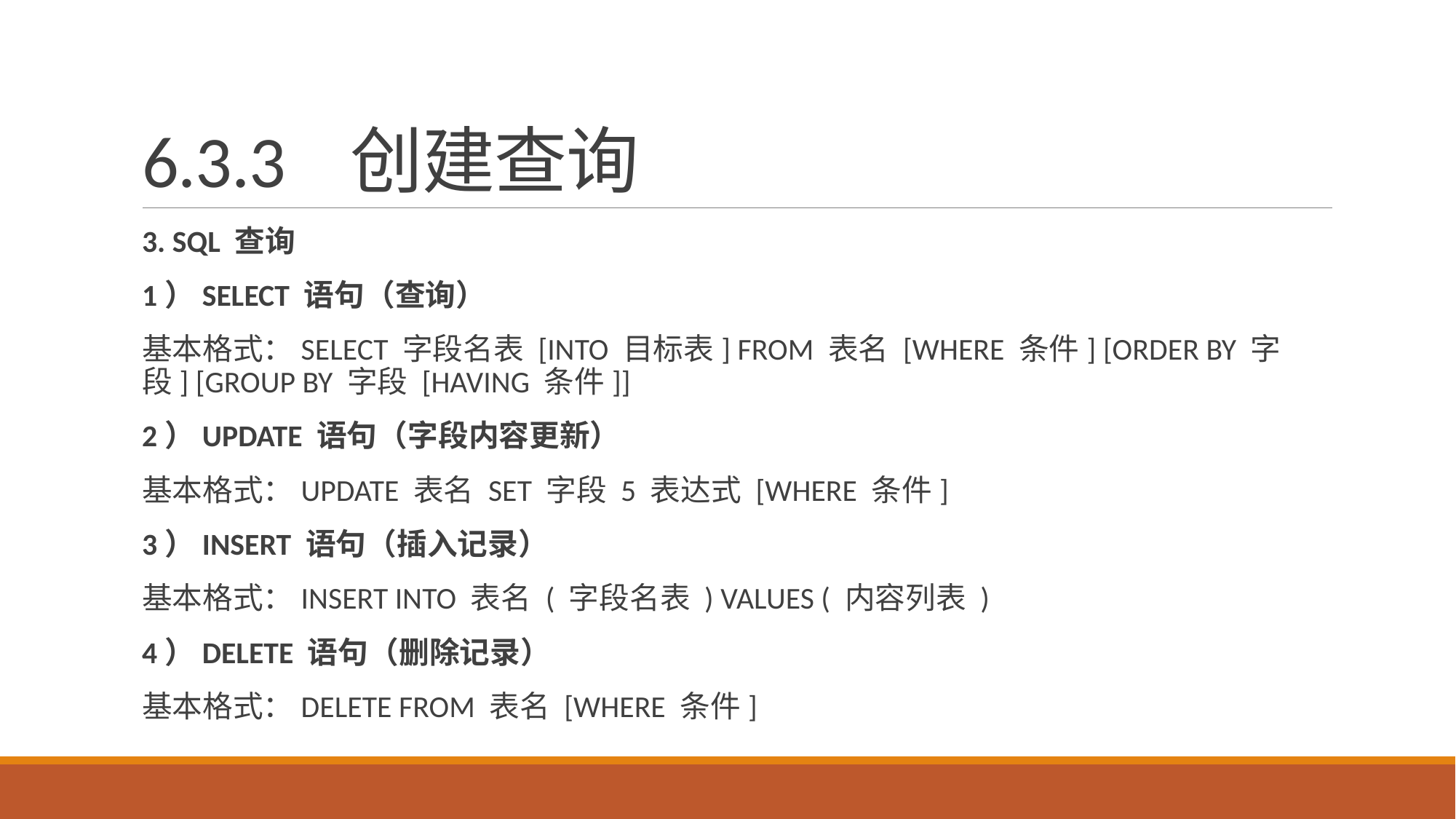

# 6.3.3   创建查询
3. SQL 查询
1）SELECT 语句（查询）
基本格式：SELECT 字段名表 [INTO 目标表] FROM 表名 [WHERE 条件] [ORDER BY 字 段] [GROUP BY 字段 [HAVING 条件]]
2）UPDATE 语句（字段内容更新）
基本格式：UPDATE 表名 SET 字段 5 表达式 [WHERE 条件]
3）INSERT 语句（插入记录）
基本格式：INSERT INTO 表名 ( 字段名表 ) VALUES ( 内容列表 )
4）DELETE 语句（删除记录）
基本格式：DELETE FROM 表名 [WHERE 条件]